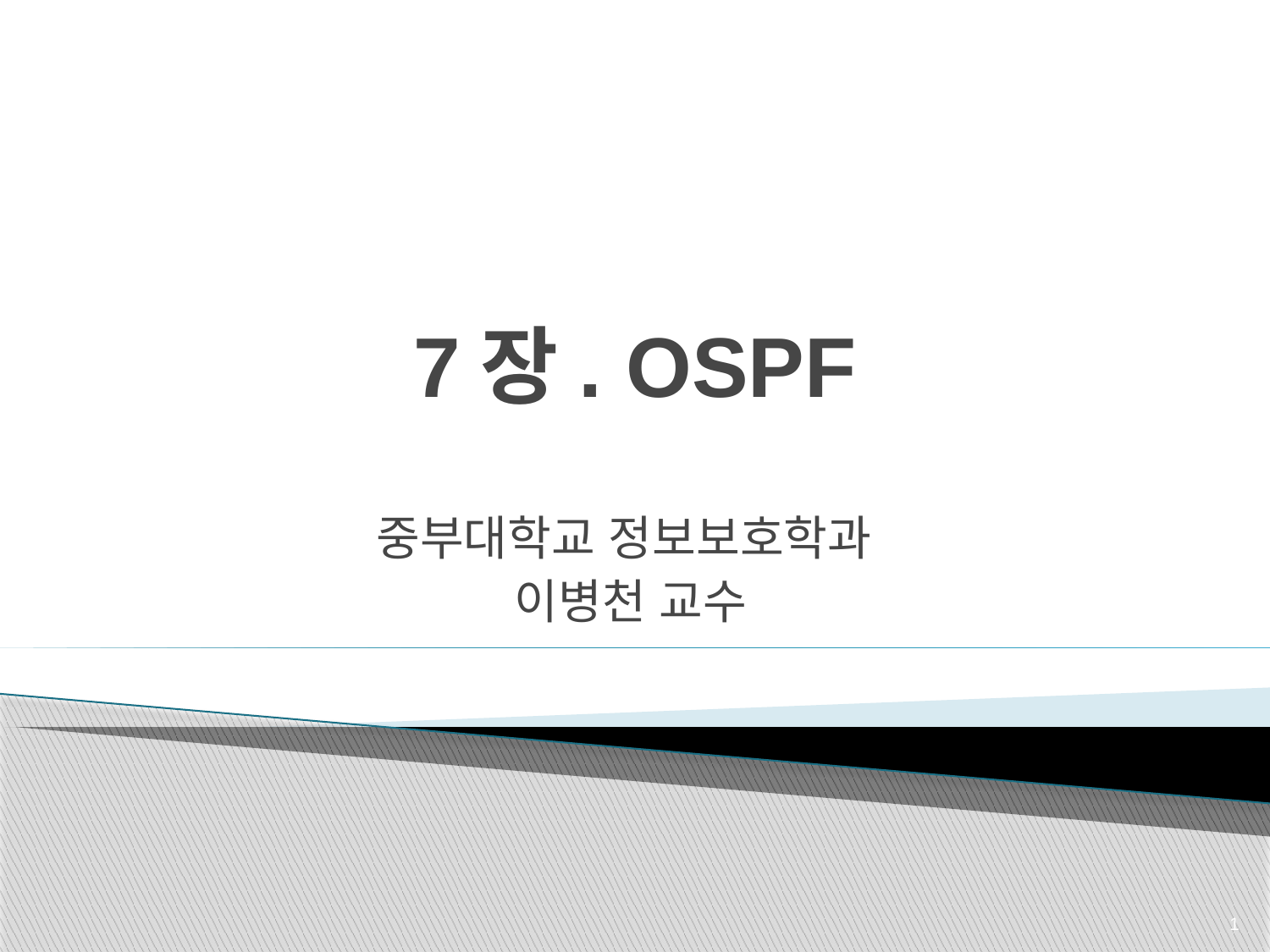

# 7장. OSPF
중부대학교 정보보호학과
이병천 교수
1